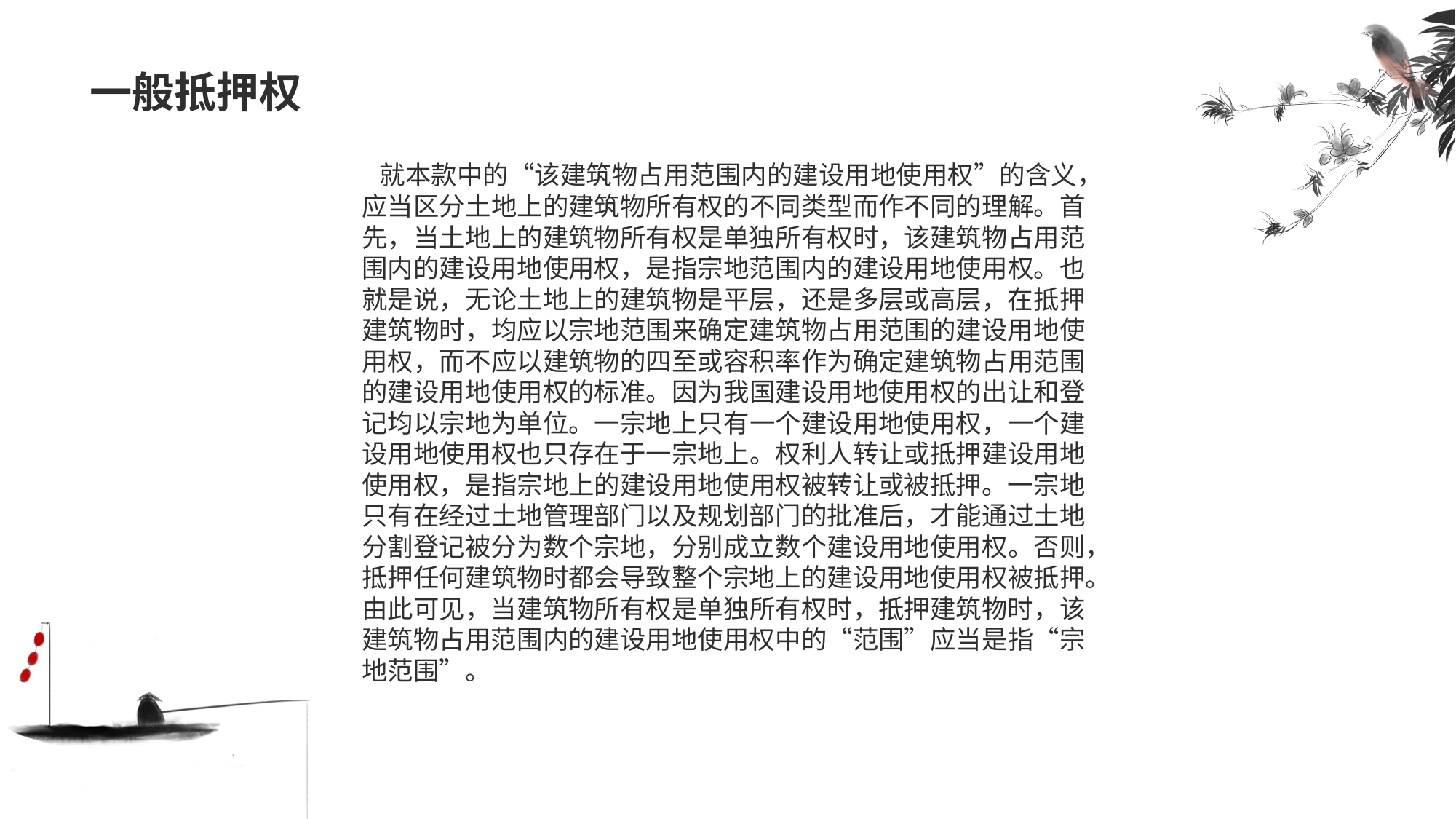

# 一般抵押权

  就本款中的“该建筑物占用范围内的建设用地使用权”的含义，应当区分土地上的建筑物所有权的不同类型而作不同的理解。首先，当土地上的建筑物所有权是单独所有权时，该建筑物占用范围内的建设用地使用权，是指宗地范围内的建设用地使用权。也就是说，无论土地上的建筑物是平层，还是多层或高层，在抵押建筑物时，均应以宗地范围来确定建筑物占用范围的建设用地使用权，而不应以建筑物的四至或容积率作为确定建筑物占用范围的建设用地使用权的标准。因为我国建设用地使用权的出让和登记均以宗地为单位。一宗地上只有一个建设用地使用权，一个建设用地使用权也只存在于一宗地上。权利人转让或抵押建设用地使用权，是指宗地上的建设用地使用权被转让或被抵押。一宗地只有在经过土地管理部门以及规划部门的批准后，才能通过土地分割登记被分为数个宗地，分别成立数个建设用地使用权。否则，抵押任何建筑物时都会导致整个宗地上的建设用地使用权被抵押。由此可见，当建筑物所有权是单独所有权时，抵押建筑物时，该建筑物占用范围内的建设用地使用权中的“范围”应当是指“宗地范围”。
83